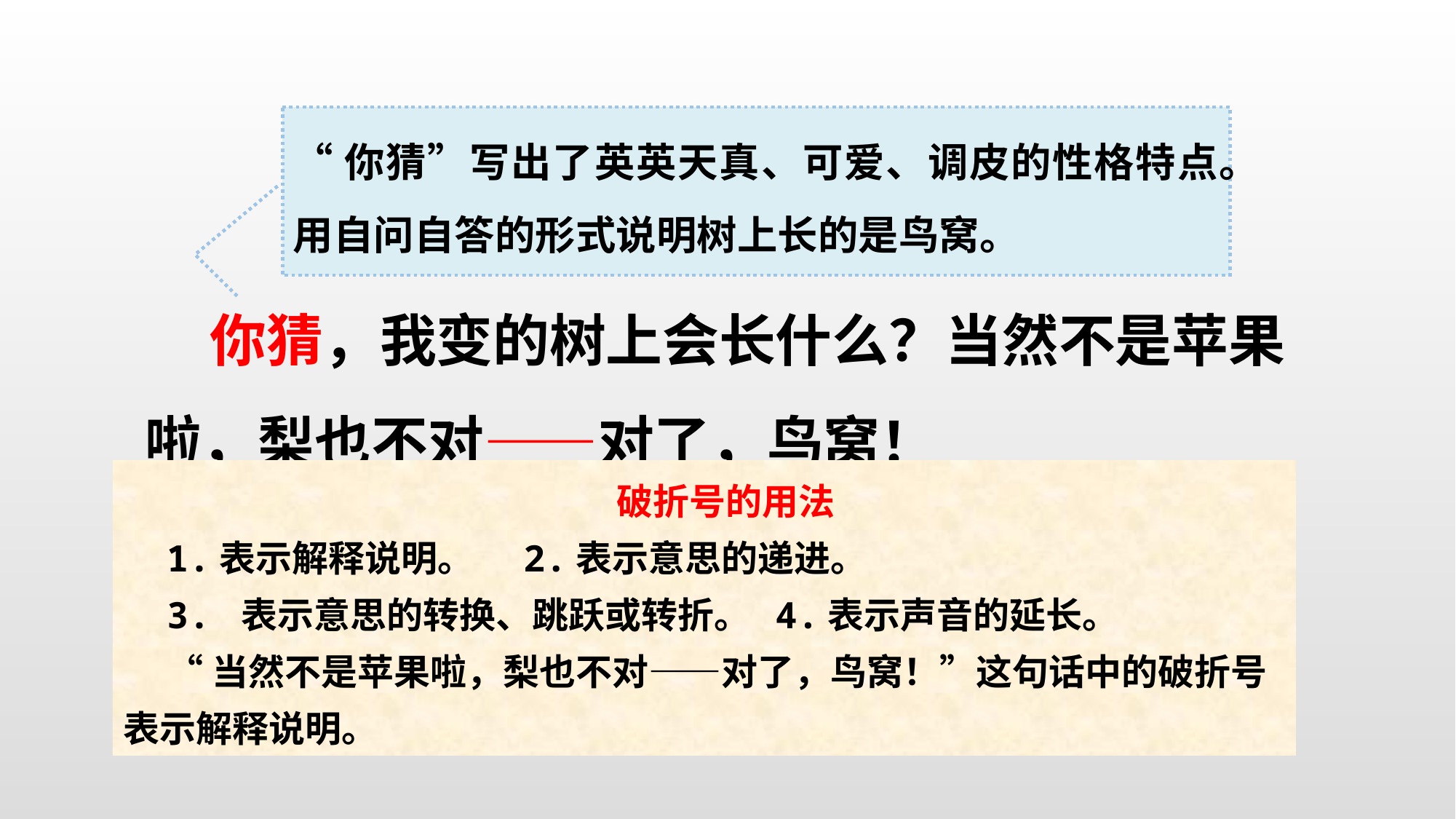

“你猜”写出了英英天真、可爱、调皮的性格特点。用自问自答的形式说明树上长的是鸟窝。
    你猜，我变的树上会长什么？当然不是苹果啦，梨也不对——对了，鸟窝！
破折号的用法
1.表示解释说明。     2.表示意思的递进。
3. 表示意思的转换、跳跃或转折。  4.表示声音的延长。
“当然不是苹果啦，梨也不对——对了，鸟窝！”这句话中的破折号表示解释说明。